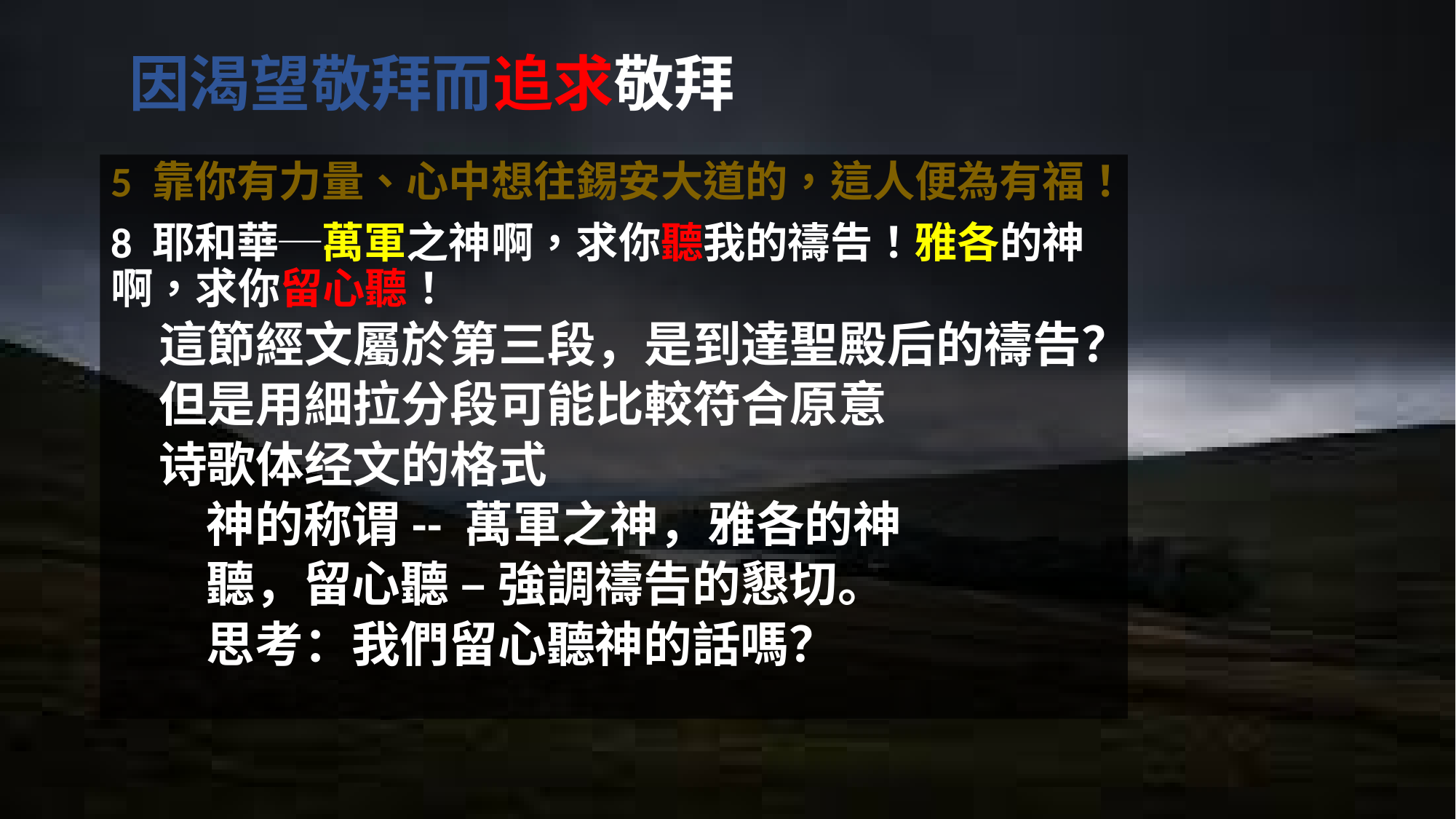

# 因渴望敬拜而追求敬拜
5 靠你有力量、心中想往錫安大道的，這人便為有福！
8 耶和華─萬軍之神啊，求你聽我的禱告！雅各的神啊，求你留心聽！
這節經文屬於第三段，是到達聖殿后的禱告？
但是用細拉分段可能比較符合原意
诗歌体经文的格式
神的称谓-- 萬軍之神，雅各的神
聽，留心聽 – 強調禱告的懇切。
思考：我們留心聽神的話嗎？